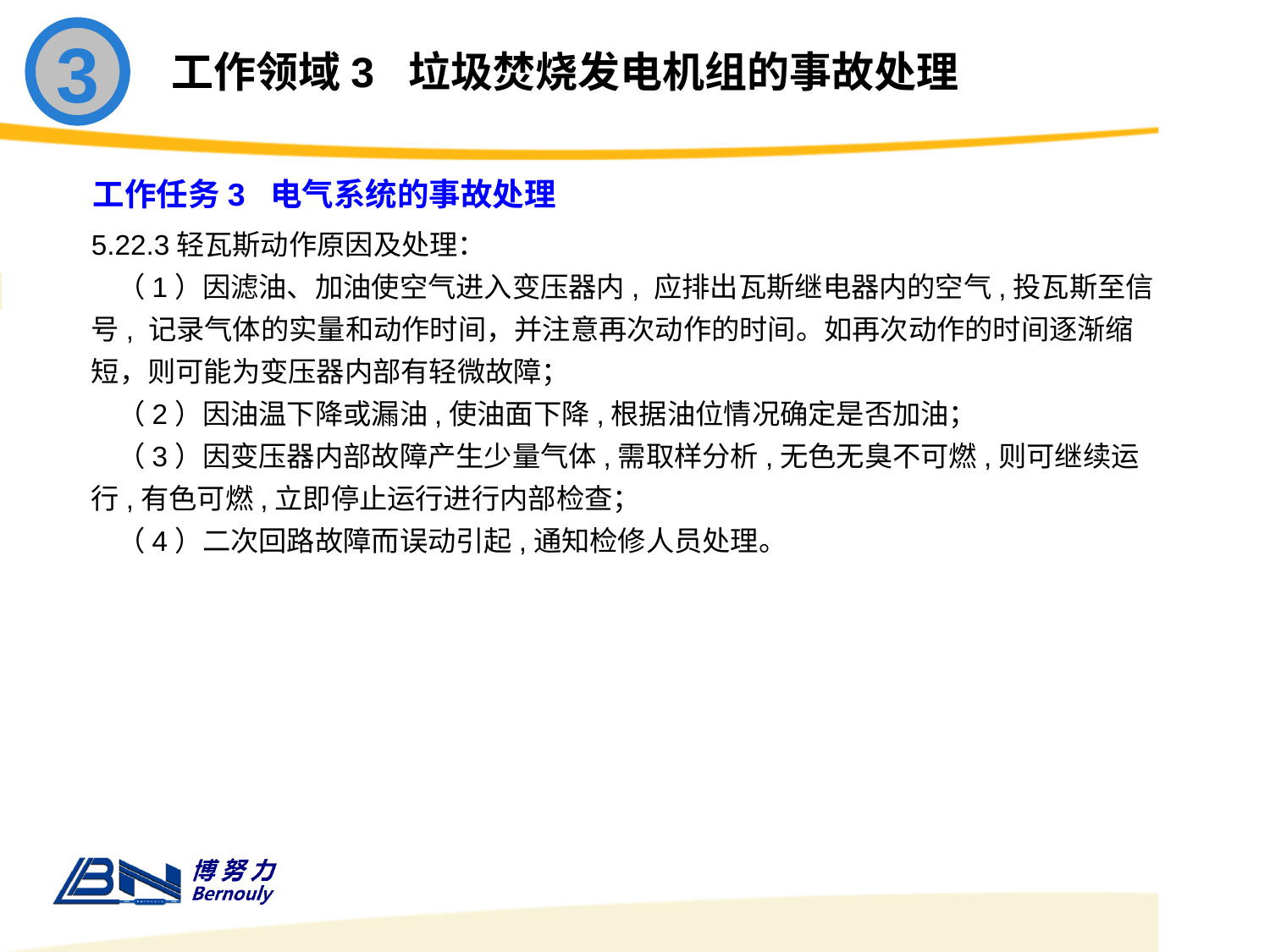

3
工作领域3  垃圾焚烧发电机组的事故处理
工作任务3  电气系统的事故处理
5.22.3轻瓦斯动作原因及处理：
   （1）因滤油、加油使空气进入变压器内, 应排出瓦斯继电器内的空气,投瓦斯至信号, 记录气体的实量和动作时间，并注意再次动作的时间。如再次动作的时间逐渐缩短，则可能为变压器内部有轻微故障；
   （2）因油温下降或漏油,使油面下降,根据油位情况确定是否加油；
   （3）因变压器内部故障产生少量气体,需取样分析,无色无臭不可燃,则可继续运行,有色可燃,立即停止运行进行内部检查；
   （4）二次回路故障而误动引起,通知检修人员处理。